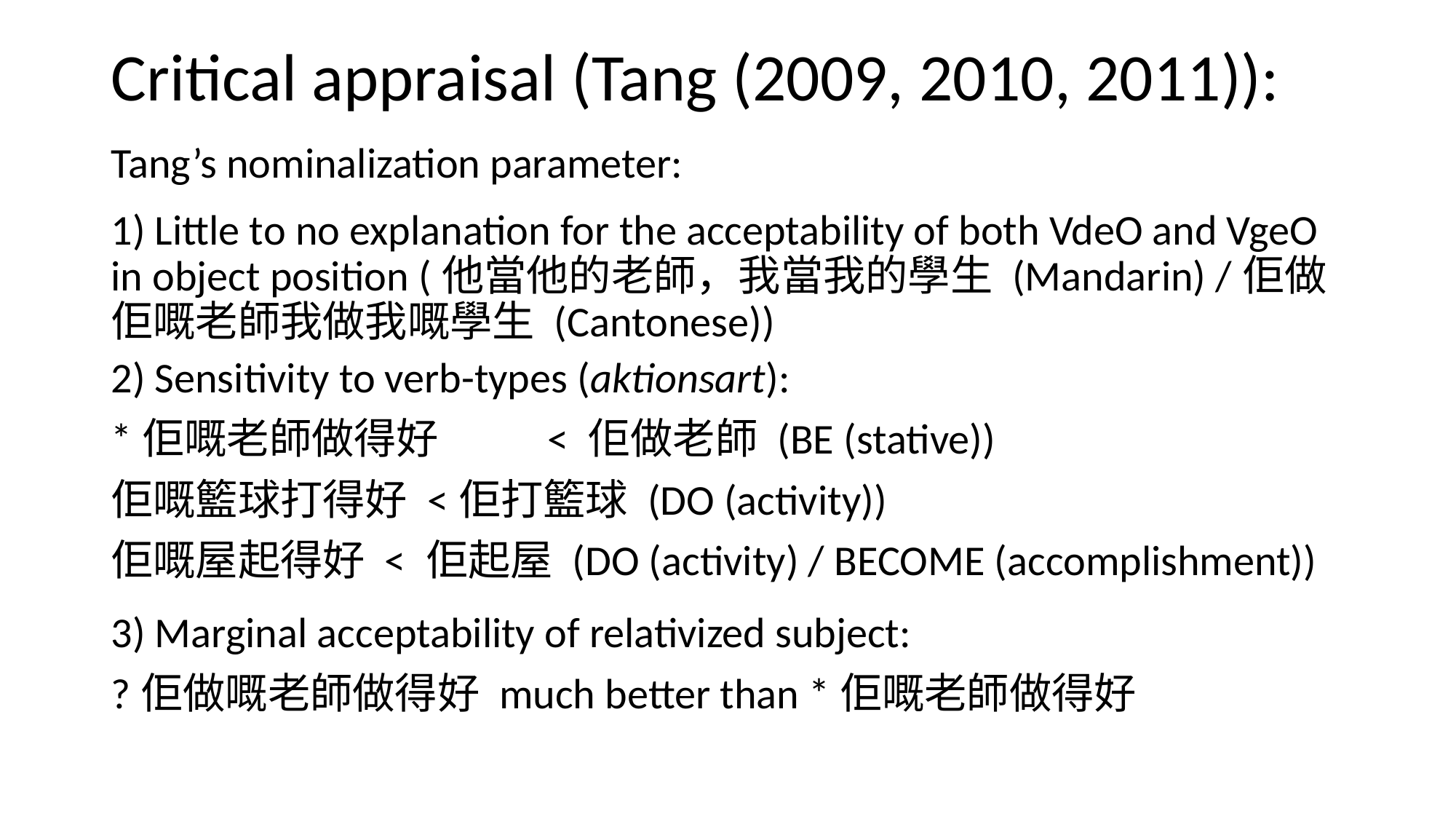

# Critical appraisal (Tang (2009, 2010, 2011)):
Tang’s nominalization parameter:
1) Little to no explanation for the acceptability of both VdeO and VgeO in object position (他當他的老師，我當我的學生 (Mandarin) /佢做佢嘅老師我做我嘅學生 (Cantonese))

2) Sensitivity to verb-types (aktionsart):
*佢嘅老師做得好	< 佢做老師 (BE (stative))
佢嘅籃球打得好 <佢打籃球 (DO (activity))
佢嘅屋起得好 < 佢起屋 (DO (activity) / BECOME (accomplishment))
3) Marginal acceptability of relativized subject:
?佢做嘅老師做得好 much better than *佢嘅老師做得好
2) Sensitivity to verb-types (aktionsart):
*佢嘅老師做得好	< 佢做老師 (BE (stative))
佢嘅籃球打得好 <佢打籃球 (DO (activity))
佢嘅屋起得好 < 佢起屋 (DO (activity) / BECOME (accomplishment))